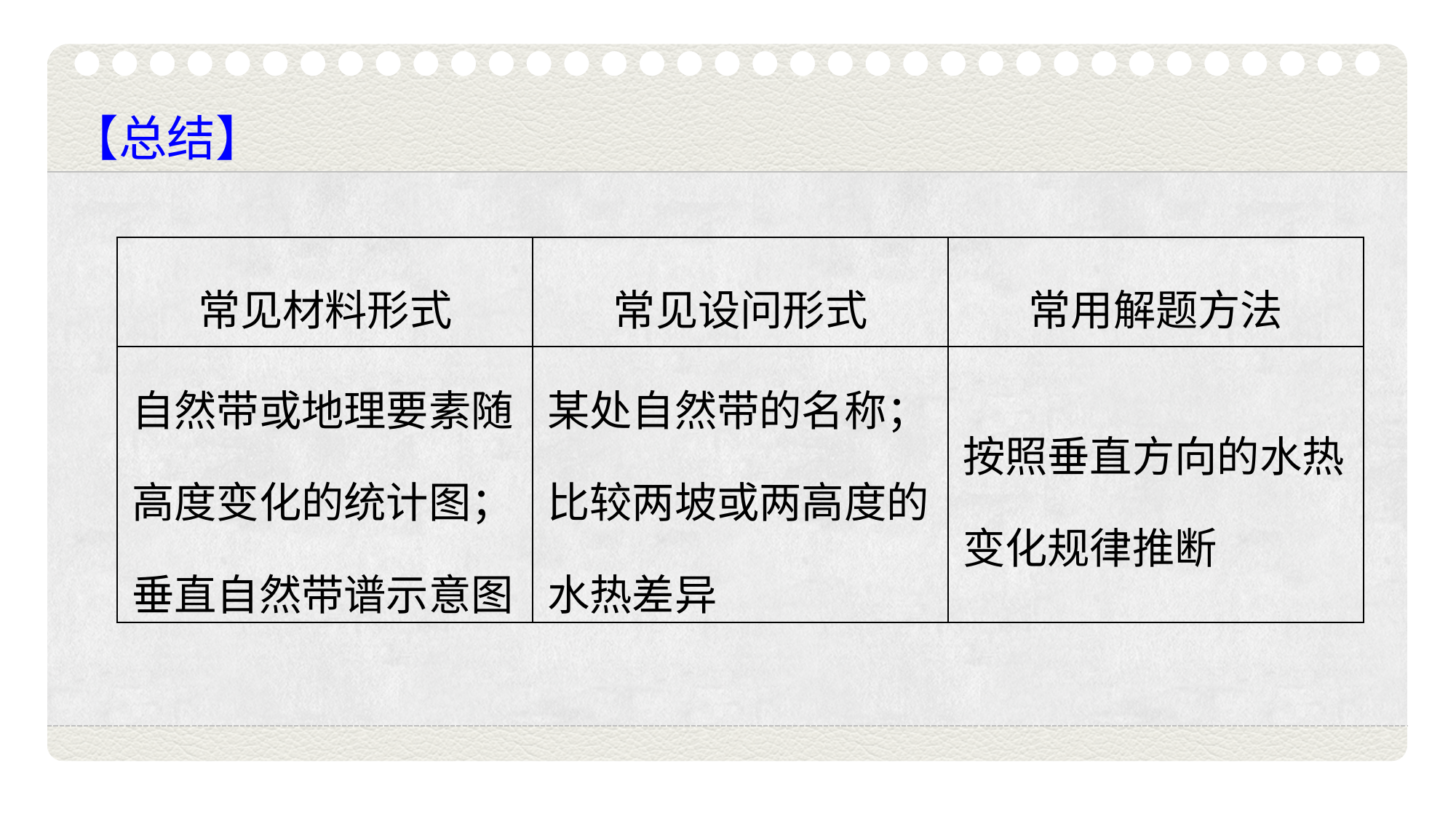

| 常见材料形式 | 常见设问形式 | 常用解题方法 |
| --- | --- | --- |
| 自然带或地理要素随 高度变化的统计图； 垂直自然带谱示意图 | 某处自然带的名称； 比较两坡或两高度的 水热差异 | 按照垂直方向的水热 变化规律推断 |